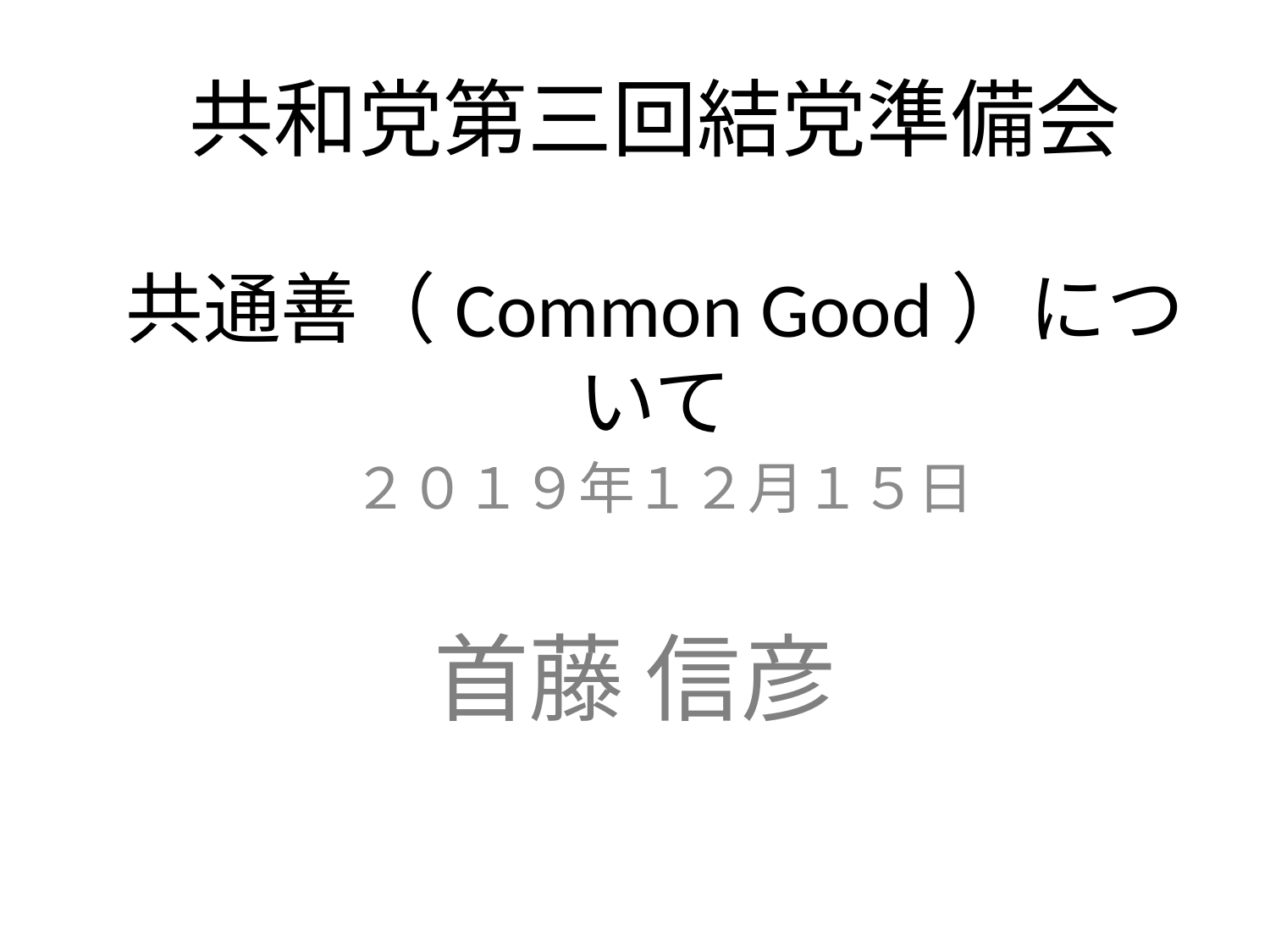

# 共和党第三回結党準備会 共通善（Common Good）について
　２０１９年１２月１５日

首藤 信彦